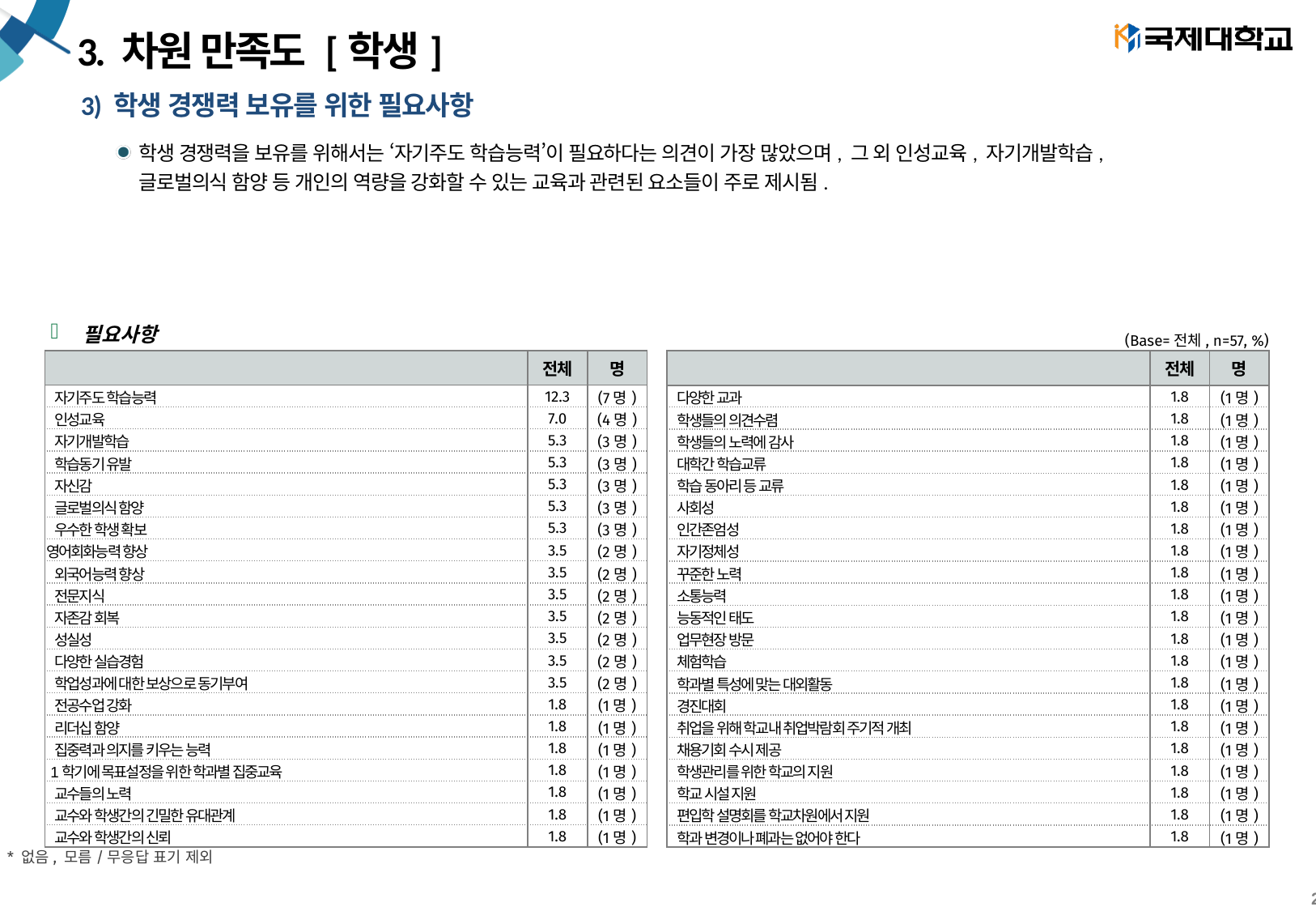

# 3. 차원 만족도 [학생]
3) 학생 경쟁력 보유를 위한 필요사항
학생 경쟁력을 보유를 위해서는 ‘자기주도 학습능력’이 필요하다는 의견이 가장 많았으며, 그 외 인성교육, 자기개발학습,
글로벌의식 함양 등 개인의 역량을 강화할 수 있는 교육과 관련된 요소들이 주로 제시됨.
필요사항
(Base=전체, n=57, %)
|  | 전체 | 명 |
| --- | --- | --- |
| 자기주도 학습능력 | 12.3 | (7명) |
| 인성교육 | 7.0 | (4명) |
| 자기개발학습 | 5.3 | (3명) |
| 학습동기 유발 | 5.3 | (3명) |
| 자신감 | 5.3 | (3명) |
| 글로벌의식 함양 | 5.3 | (3명) |
| 우수한 학생 확보 | 5.3 | (3명) |
| 영어회화능력 향상 | 3.5 | (2명) |
| 외국어능력 향상 | 3.5 | (2명) |
| 전문지식 | 3.5 | (2명) |
| 자존감 회복 | 3.5 | (2명) |
| 성실성 | 3.5 | (2명) |
| 다양한 실습경험 | 3.5 | (2명) |
| 학업성과에 대한 보상으로 동기부여 | 3.5 | (2명) |
| 전공수업 강화 | 1.8 | (1명) |
| 리더십 함양 | 1.8 | (1명) |
| 집중력과 의지를 키우는 능력 | 1.8 | (1명) |
| 1학기에 목표설정을 위한 학과별 집중교육 | 1.8 | (1명) |
| 교수들의 노력 | 1.8 | (1명) |
| 교수와 학생간의 긴밀한 유대관계 | 1.8 | (1명) |
| 교수와 학생간의 신뢰 | 1.8 | (1명) |
|  | 전체 | 명 |
| --- | --- | --- |
| 다양한 교과 | 1.8 | (1명) |
| 학생들의 의견수렴 | 1.8 | (1명) |
| 학생들의 노력에 감사 | 1.8 | (1명) |
| 대학간 학습교류 | 1.8 | (1명) |
| 학습 동아리 등 교류 | 1.8 | (1명) |
| 사회성 | 1.8 | (1명) |
| 인간존엄성 | 1.8 | (1명) |
| 자기정체성 | 1.8 | (1명) |
| 꾸준한 노력 | 1.8 | (1명) |
| 소통능력 | 1.8 | (1명) |
| 능동적인 태도 | 1.8 | (1명) |
| 업무현장 방문 | 1.8 | (1명) |
| 체험학습 | 1.8 | (1명) |
| 학과별 특성에 맞는 대외활동 | 1.8 | (1명) |
| 경진대회 | 1.8 | (1명) |
| 취업을 위해 학교내 취업박람회 주기적 개최 | 1.8 | (1명) |
| 채용기회 수시 제공 | 1.8 | (1명) |
| 학생관리를 위한 학교의 지원 | 1.8 | (1명) |
| 학교 시설 지원 | 1.8 | (1명) |
| 편입학 설명회를 학교차원에서 지원 | 1.8 | (1명) |
| 학과 변경이나 폐과는 없어야 한다 | 1.8 | (1명) |
* 없음, 모름/무응답 표기 제외